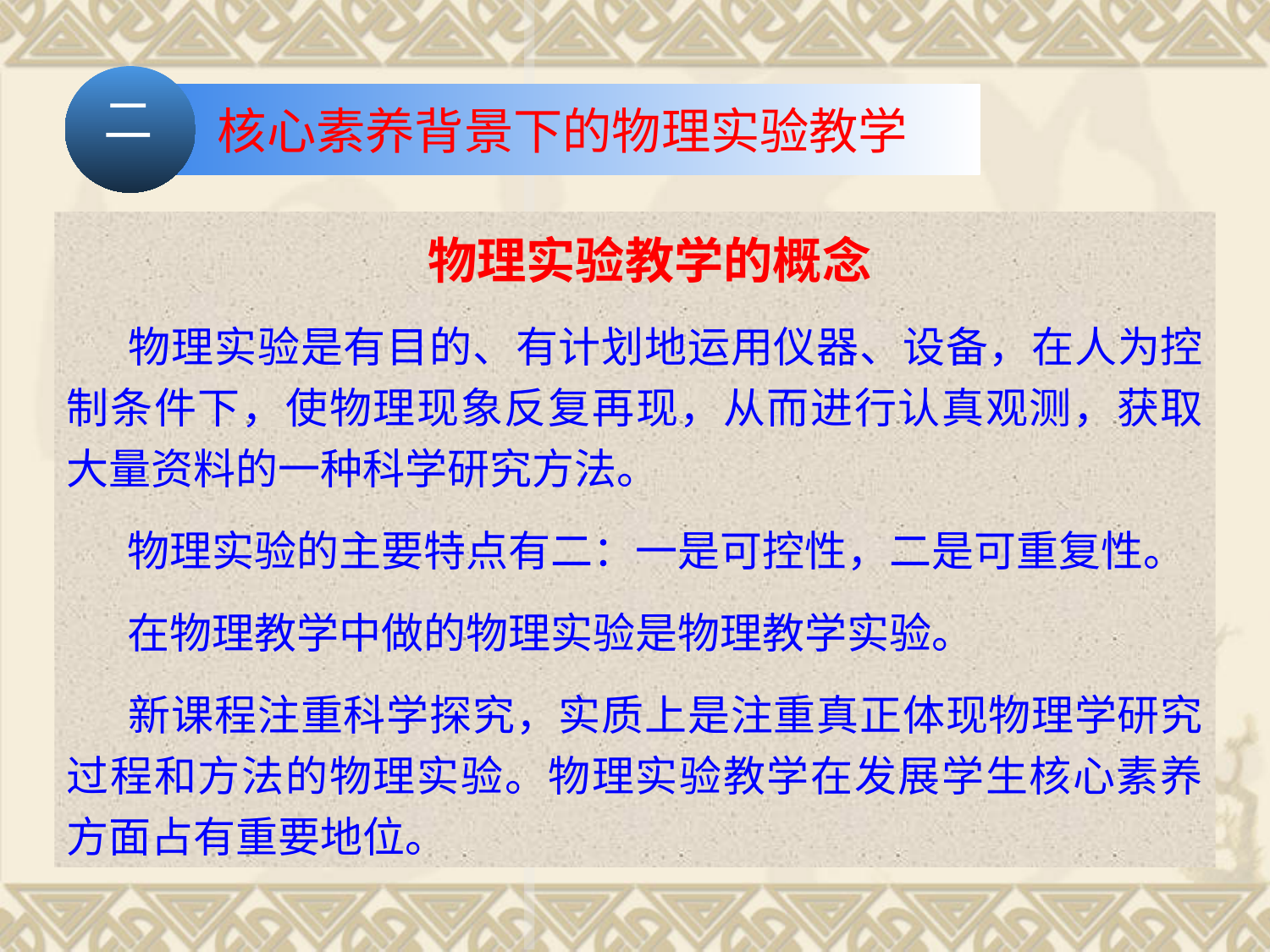

核心素养背景下的物理实验教学
二
物理实验教学的概念
 物理实验是有目的、有计划地运用仪器、设备，在人为控制条件下，使物理现象反复再现，从而进行认真观测，获取大量资料的一种科学研究方法。
 物理实验的主要特点有二：一是可控性，二是可重复性。
 在物理教学中做的物理实验是物理教学实验。
 新课程注重科学探究，实质上是注重真正体现物理学研究过程和方法的物理实验。物理实验教学在发展学生核心素养方面占有重要地位。